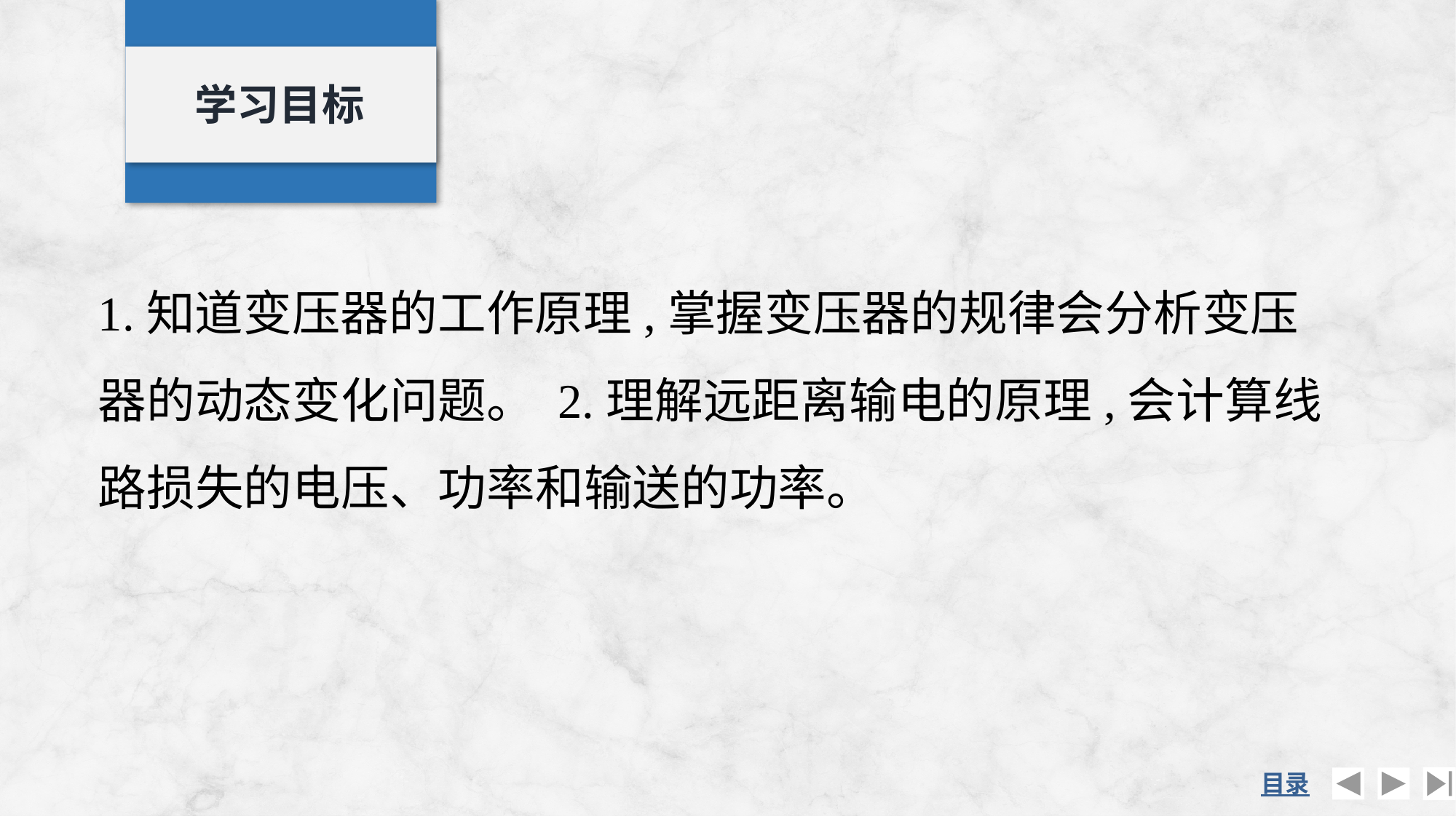

学习目标
1.知道变压器的工作原理,掌握变压器的规律会分析变压器的动态变化问题。 2.理解远距离输电的原理,会计算线路损失的电压、功率和输送的功率。